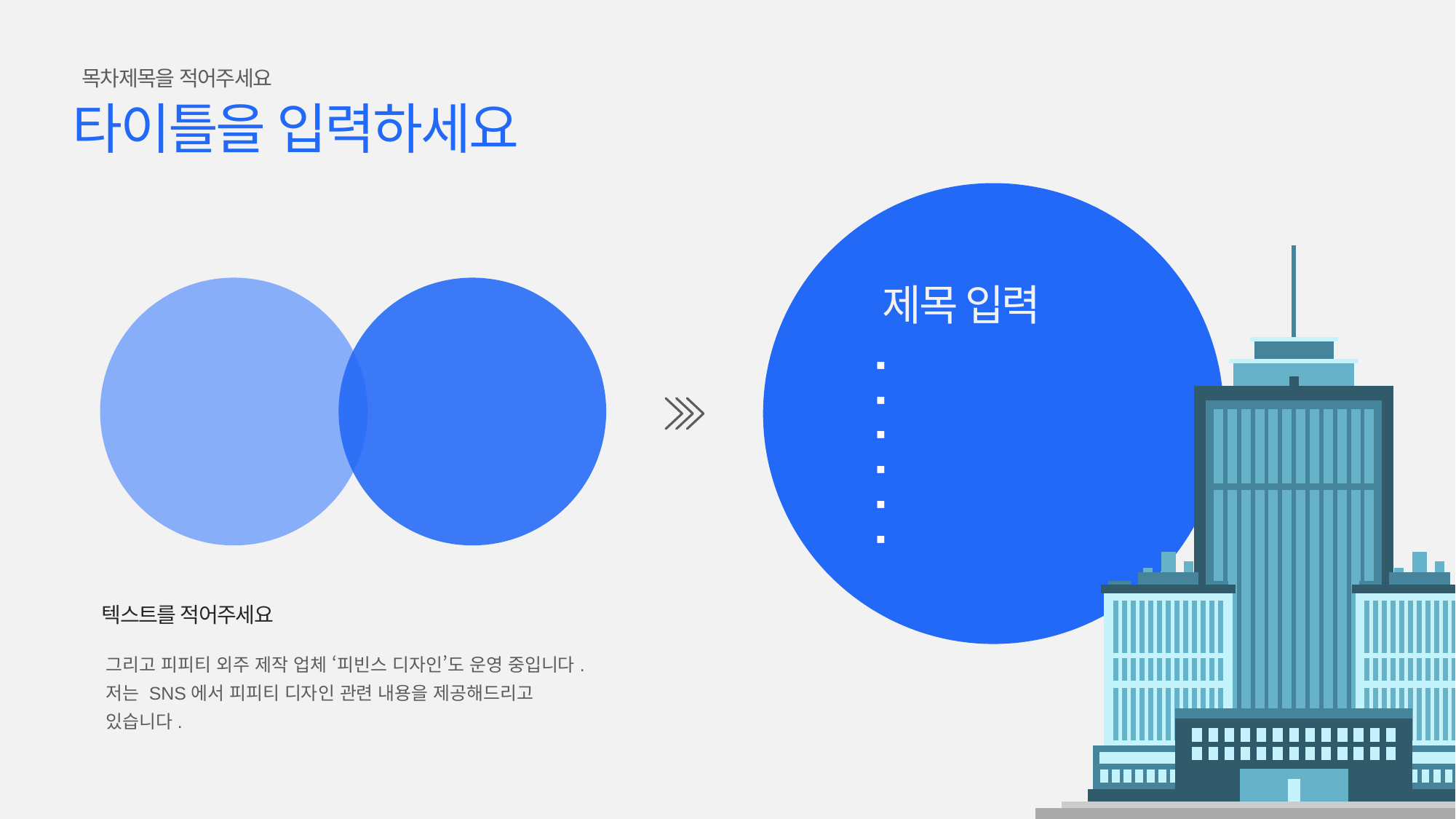

목차제목을 적어주세요
타이틀을 입력하세요

키워드를
입력해 주세요
여기는
키워드
멋있는
키워드
제목 입력
안녕하세요
여기는 멋진 내용을
적어주시면 되겠네요
어려우시겠죠
쉽지는 않겠네요
그래도 화이팅
텍스트를 적어주세요
그리고 피피티 외주 제작 업체 ‘피빈스 디자인’도 운영 중입니다. 저는 SNS에서 피피티 디자인 관련 내용을 제공해드리고 있습니다.